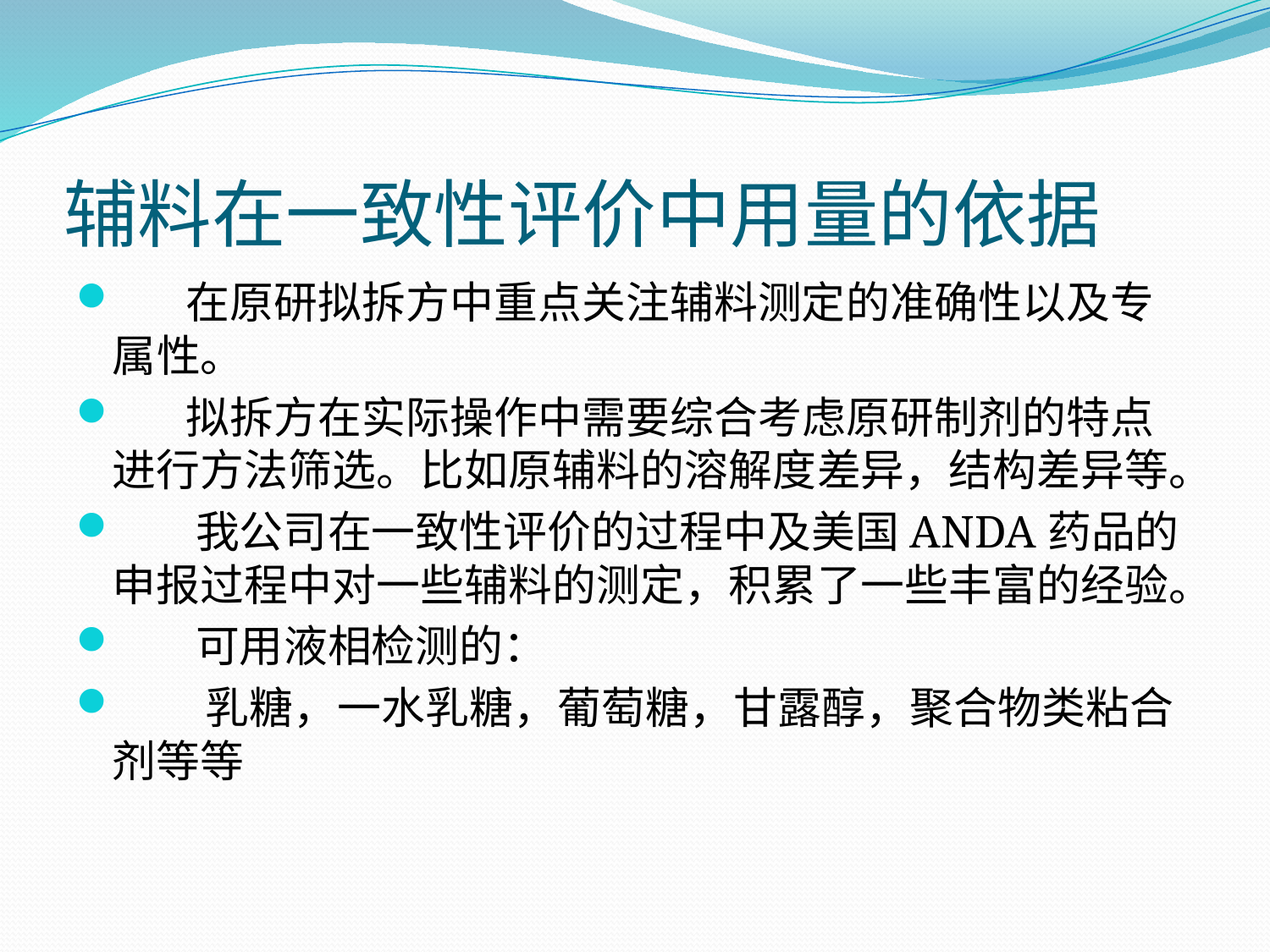

# 辅料在一致性评价中用量的依据
      在原研拟拆方中重点关注辅料测定的准确性以及专属性。
      拟拆方在实际操作中需要综合考虑原研制剂的特点进行方法筛选。比如原辅料的溶解度差异，结构差异等。
       我公司在一致性评价的过程中及美国ANDA药品的申报过程中对一些辅料的测定，积累了一些丰富的经验。
       可用液相检测的：
        乳糖，一水乳糖，葡萄糖，甘露醇，聚合物类粘合剂等等